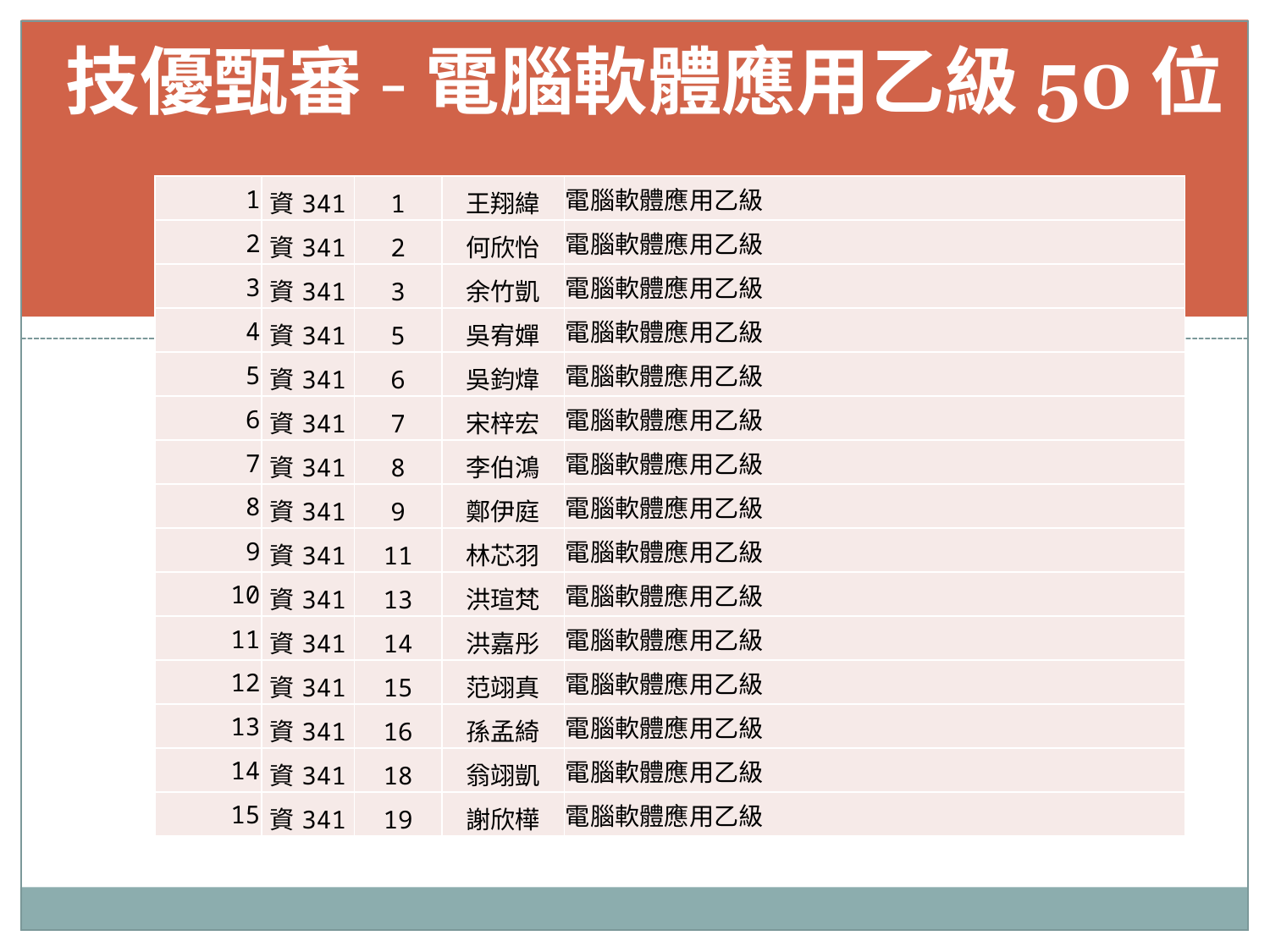

# 技優甄審-電腦軟體應用乙級50位
| 1 | 資341 | 1 | 王翔緯 | 電腦軟體應用乙級 |
| --- | --- | --- | --- | --- |
| 2 | 資341 | 2 | 何欣怡 | 電腦軟體應用乙級 |
| 3 | 資341 | 3 | 余竹凱 | 電腦軟體應用乙級 |
| 4 | 資341 | 5 | 吳宥嬋 | 電腦軟體應用乙級 |
| 5 | 資341 | 6 | 吳鈞煒 | 電腦軟體應用乙級 |
| 6 | 資341 | 7 | 宋梓宏 | 電腦軟體應用乙級 |
| 7 | 資341 | 8 | 李伯鴻 | 電腦軟體應用乙級 |
| 8 | 資341 | 9 | 鄭伊庭 | 電腦軟體應用乙級 |
| 9 | 資341 | 11 | 林芯羽 | 電腦軟體應用乙級 |
| 10 | 資341 | 13 | 洪瑄梵 | 電腦軟體應用乙級 |
| 11 | 資341 | 14 | 洪嘉彤 | 電腦軟體應用乙級 |
| 12 | 資341 | 15 | 范翊真 | 電腦軟體應用乙級 |
| 13 | 資341 | 16 | 孫孟綺 | 電腦軟體應用乙級 |
| 14 | 資341 | 18 | 翁翊凱 | 電腦軟體應用乙級 |
| 15 | 資341 | 19 | 謝欣樺 | 電腦軟體應用乙級 |